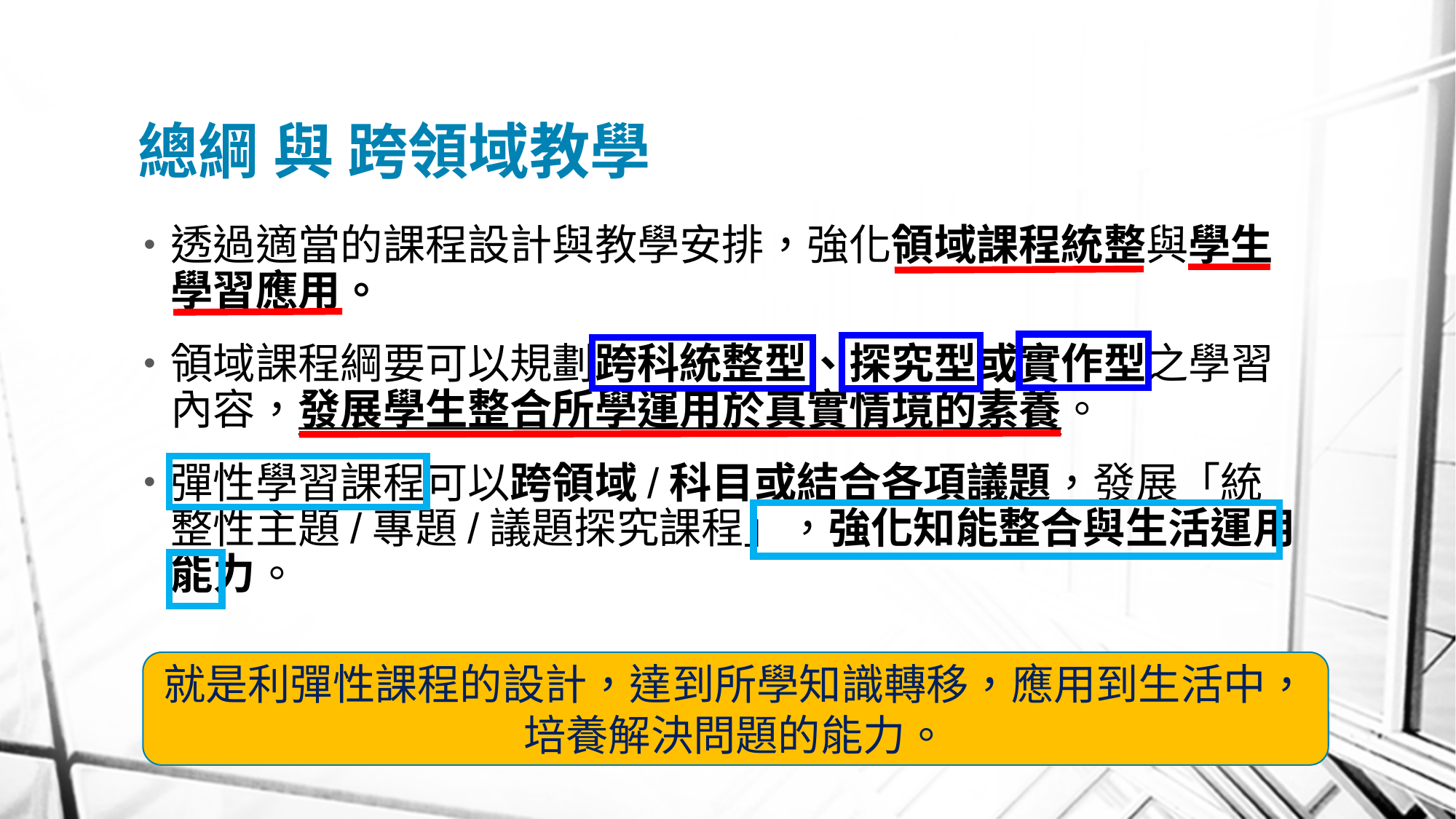

# 總綱 與 跨領域教學
透過適當的課程設計與教學安排，強化領域課程統整與學生學習應用。
領域課程綱要可以規劃跨科統整型、探究型或實作型之學習內容，發展學生整合所學運用於真實情境的素養。
彈性學習課程可以跨領域/科目或結合各項議題，發展「統整性主題/專題/議題探究課程」，強化知能整合與生活運用能力。

就是利彈性課程的設計，達到所學知識轉移，應用到生活中，培養解決問題的能力。